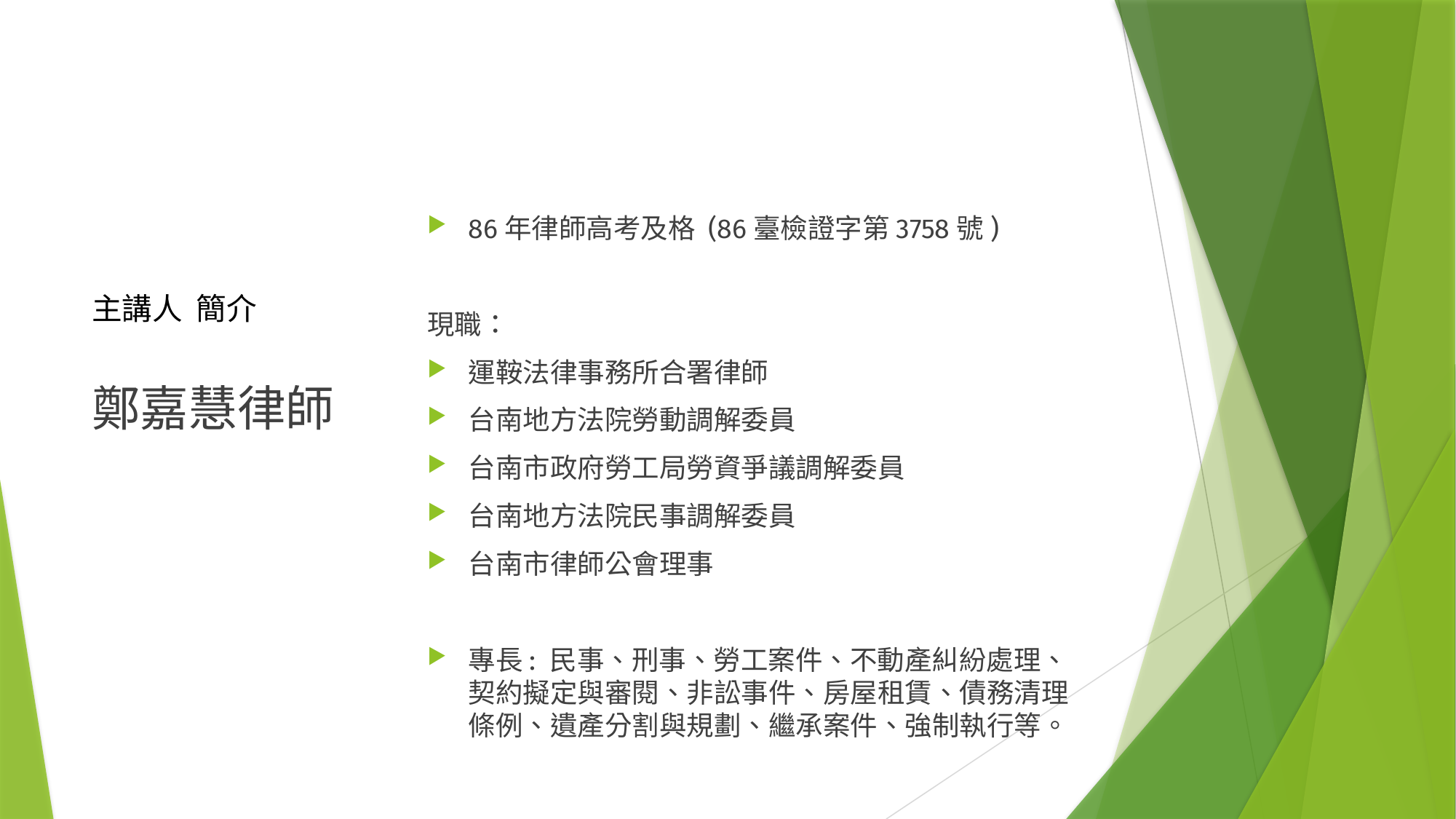

# 主講人  簡介
86年律師高考及格 (86臺檢證字第3758號)

現職：
運鞍法律事務所合署律師
台南地方法院勞動調解委員
台南市政府勞工局勞資爭議調解委員
台南地方法院民事調解委員
台南市律師公會理事

專長: 民事、刑事、勞工案件、不動產糾紛處理、契約擬定與審閱、非訟事件、房屋租賃、債務清理條例、遺產分割與規劃、繼承案件、強制執行等。

鄭嘉慧律師